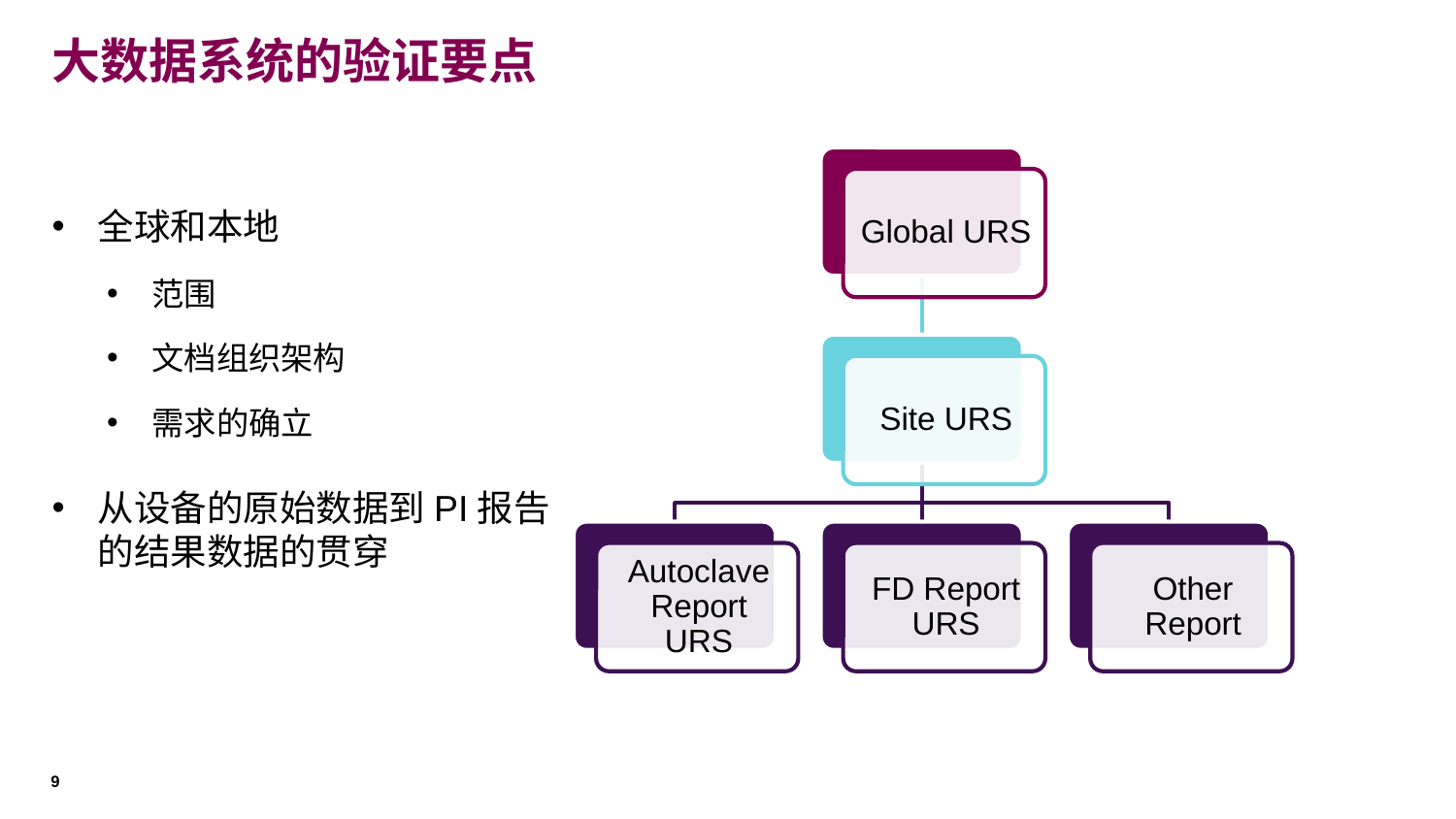

# 大数据系统的验证要点
Global URS
Site URS
Autoclave Report URS
FD Report URS
Other Report
全球和本地
范围
文档组织架构
需求的确立

从设备的原始数据到PI报告的结果数据的贯穿

9